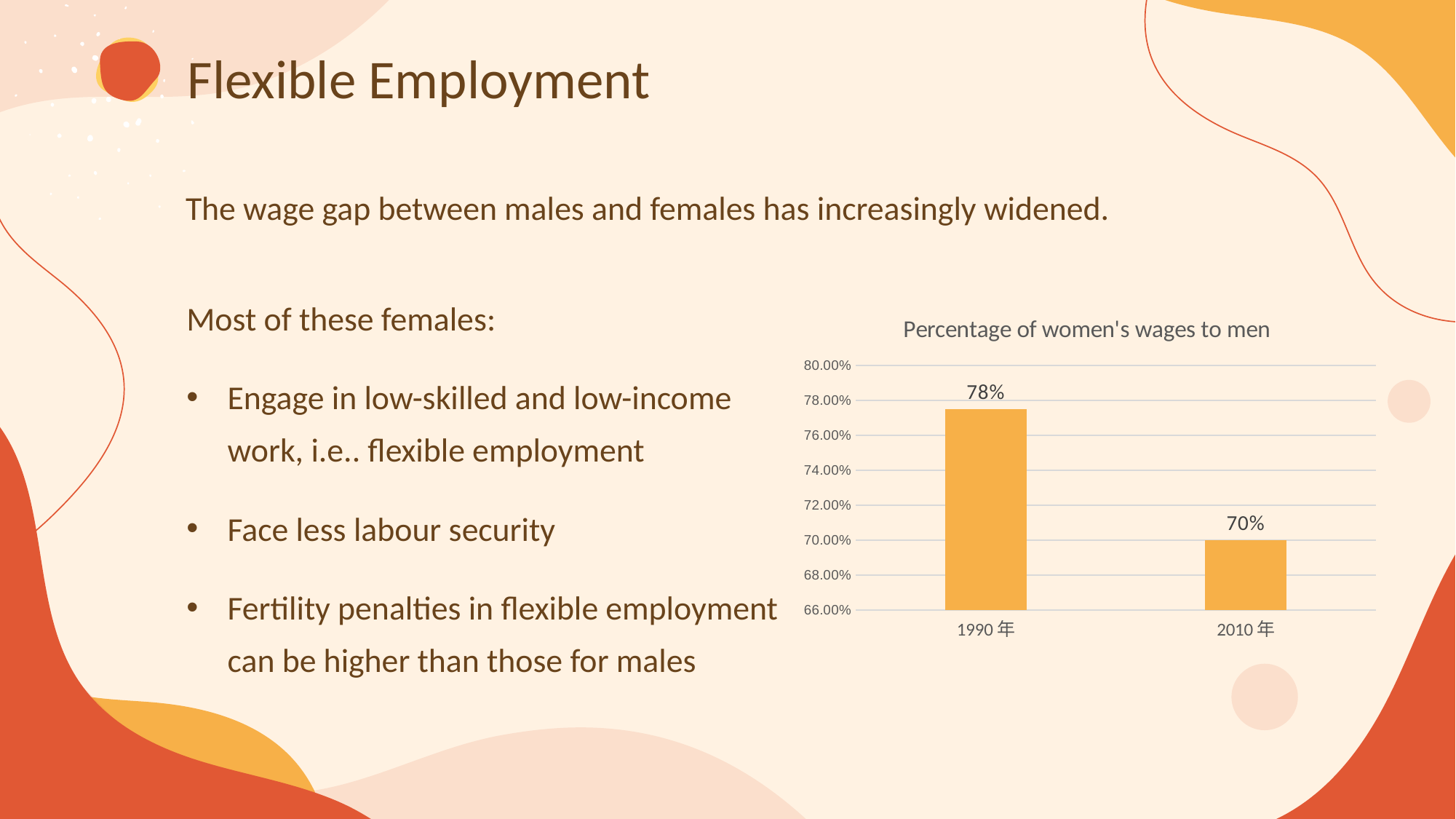

Flexible Employment

The wage gap between males and females has increasingly widened.
Most of these females:

### Chart:

| Category | Percentage of women's wages to men  |
|---|---|
| 1990年 | 0.775 |
| 2010年 | 0.7 |
Engage in low-skilled and low-income work, i.e.. flexible employment

Face less labour security

Fertility penalties in flexible employment can be higher than those for males